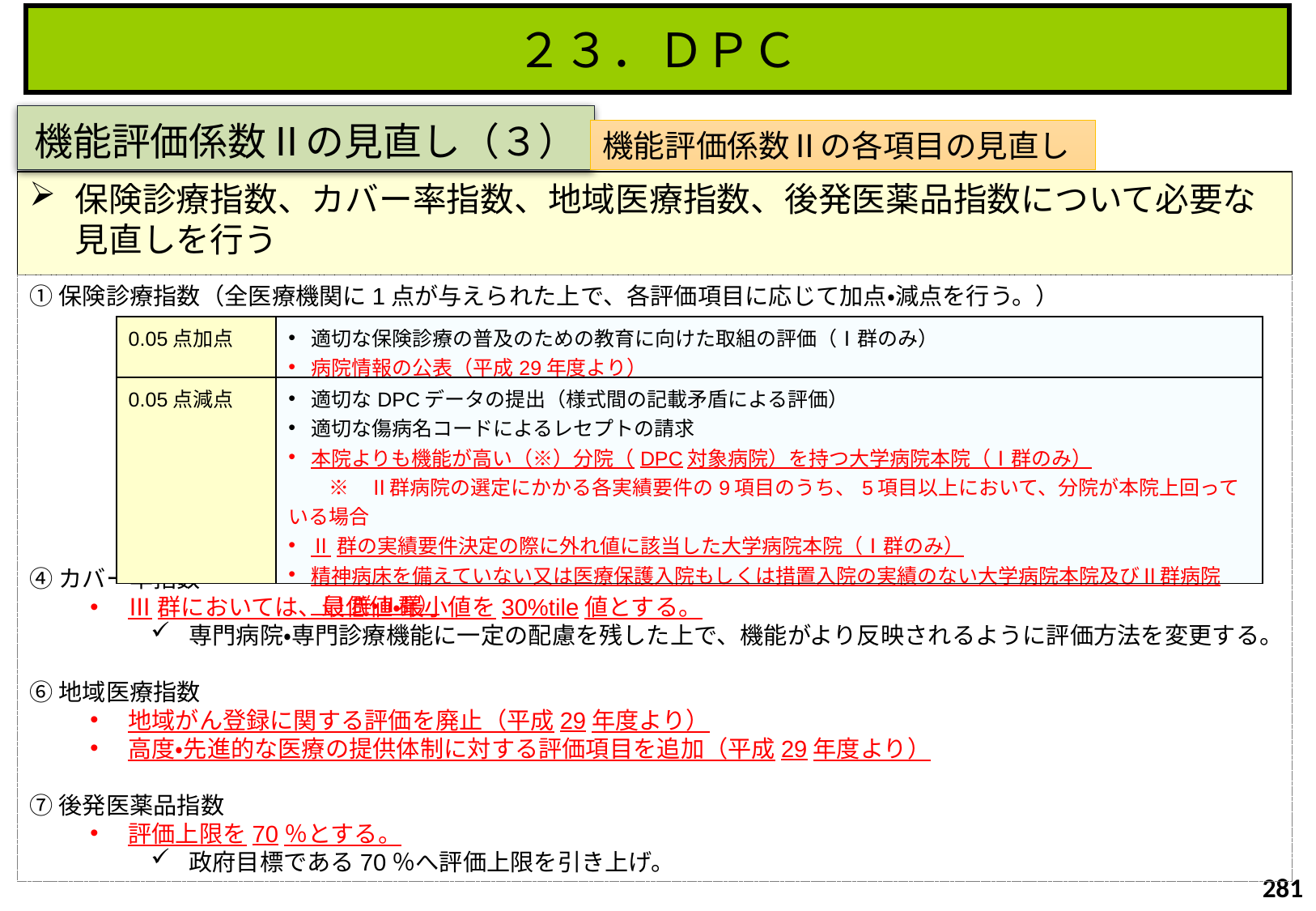

２３．ＤＰＣ
# 機能評価係数Ⅱの見直し（３）
機能評価係数Ⅱの各項目の見直し
保険診療指数、カバー率指数、地域医療指数、後発医薬品指数について必要な見直しを行う
①保険診療指数（全医療機関に1点が与えられた上で、各評価項目に応じて加点・減点を行う。）

④カバー率指数
Ⅲ群においては、最低値・最小値を30%tile値とする。
専門病院・専門診療機能に一定の配慮を残した上で、機能がより反映されるように評価方法を変更する。

⑥地域医療指数
地域がん登録に関する評価を廃止（平成29年度より）
高度・先進的な医療の提供体制に対する評価項目を追加（平成29年度より）

⑦後発医薬品指数
評価上限を70％とする。
政府目標である70％へ評価上限を引き上げ。
| 0.05点加点 | 適切な保険診療の普及のための教育に向けた取組の評価（Ⅰ群のみ） 病院情報の公表（平成29年度より） |
| --- | --- |
| 0.05点減点 | 適切なDPCデータの提出（様式間の記載矛盾による評価） 適切な傷病名コードによるレセプトの請求 本院よりも機能が高い（※）分院（DPC対象病院）を持つ大学病院本院（Ⅰ群のみ） 　　※　Ⅱ群病院の選定にかかる各実績要件の9項目のうち、5項目以上において、分院が本院上回っている場合 Ⅱ群の実績要件決定の際に外れ値に該当した大学病院本院（Ⅰ群のみ） 精神病床を備えていない又は医療保護入院もしくは措置入院の実績のない大学病院本院及びⅡ群病院（Ⅰ群・Ⅱ群） |
281